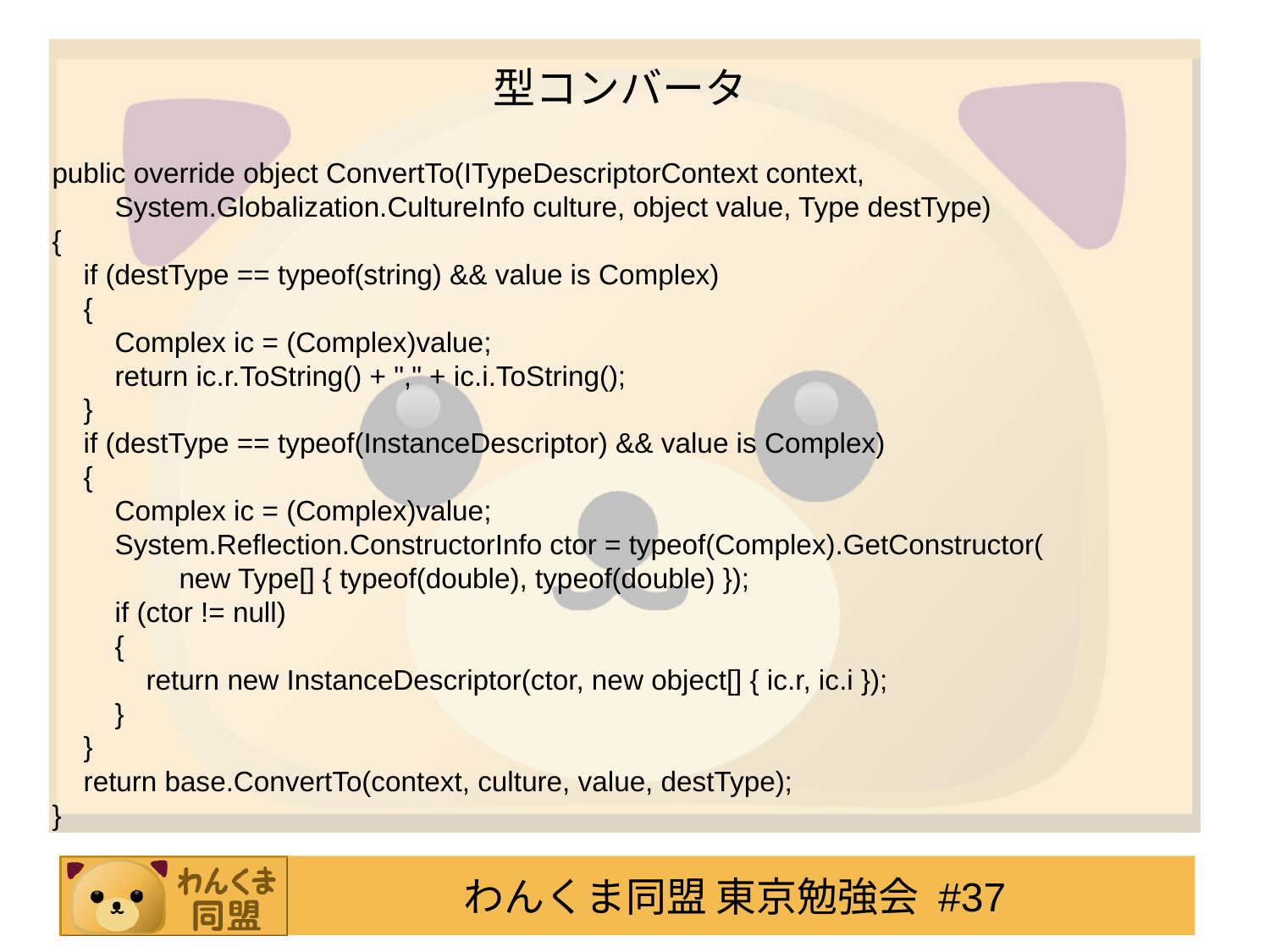

# 型コンバータ
public override object ConvertTo(ITypeDescriptorContext context,
        System.Globalization.CultureInfo culture, object value, Type destType)
{
    if (destType == typeof(string) && value is Complex)
    {
        Complex ic = (Complex)value;
        return ic.r.ToString() + "," + ic.i.ToString();
    }
    if (destType == typeof(InstanceDescriptor) && value is Complex)
    {
        Complex ic = (Complex)value;
        System.Reflection.ConstructorInfo ctor = typeof(Complex).GetConstructor(
	new Type[] { typeof(double), typeof(double) });
        if (ctor != null)
        {
            return new InstanceDescriptor(ctor, new object[] { ic.r, ic.i });
        }
    }
    return base.ConvertTo(context, culture, value, destType);
}